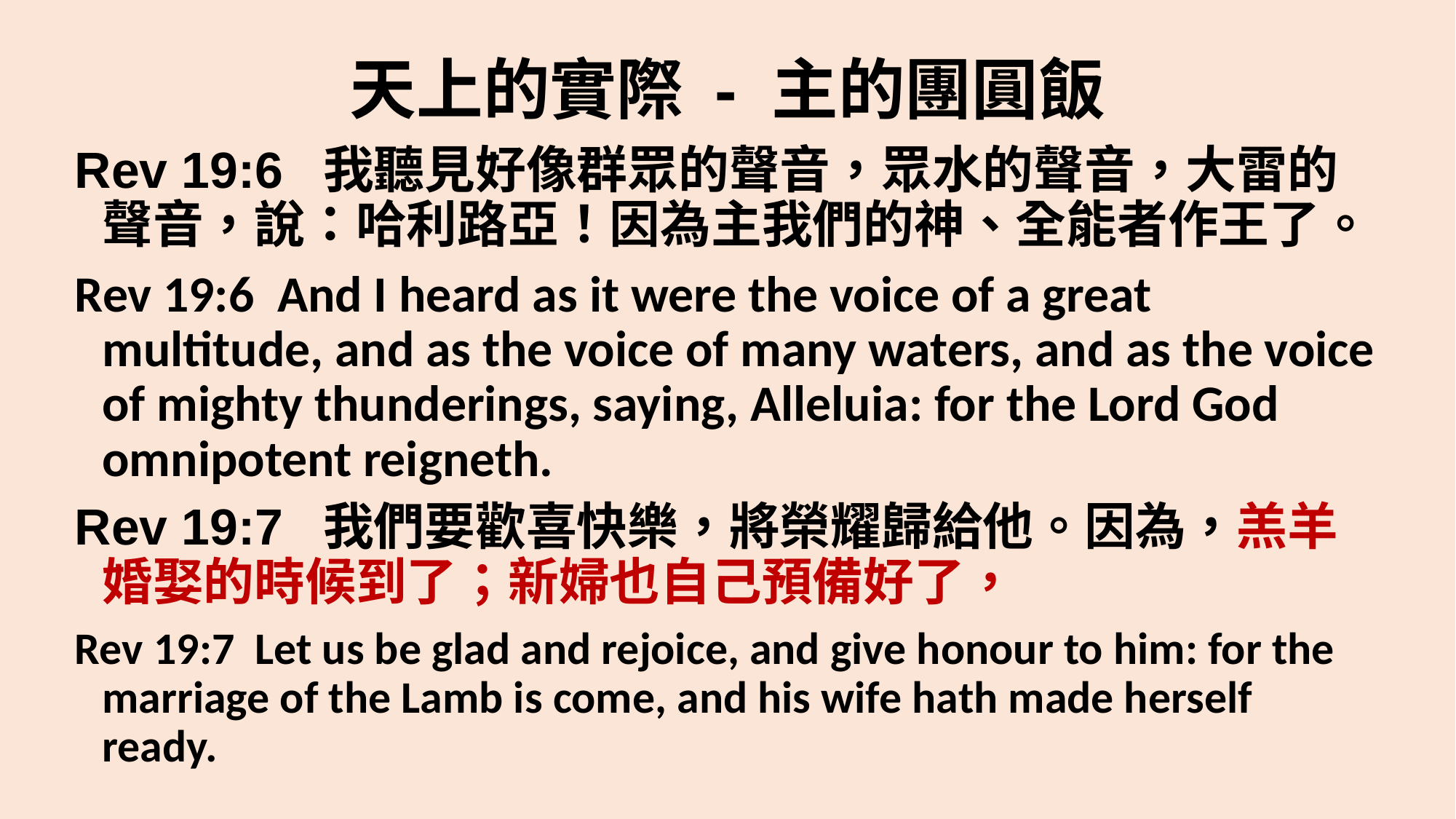

# 天上的實際 - 主的團圓飯
Rev 19:6  我聽見好像群眾的聲音，眾水的聲音，大雷的聲音，說：哈利路亞！因為主我們的神、全能者作王了。
Rev 19:6  And I heard as it were the voice of a great multitude, and as the voice of many waters, and as the voice of mighty thunderings, saying, Alleluia: for the Lord God omnipotent reigneth.
Rev 19:7  我們要歡喜快樂，將榮耀歸給他。因為，羔羊婚娶的時候到了；新婦也自己預備好了，
Rev 19:7  Let us be glad and rejoice, and give honour to him: for the marriage of the Lamb is come, and his wife hath made herself ready.